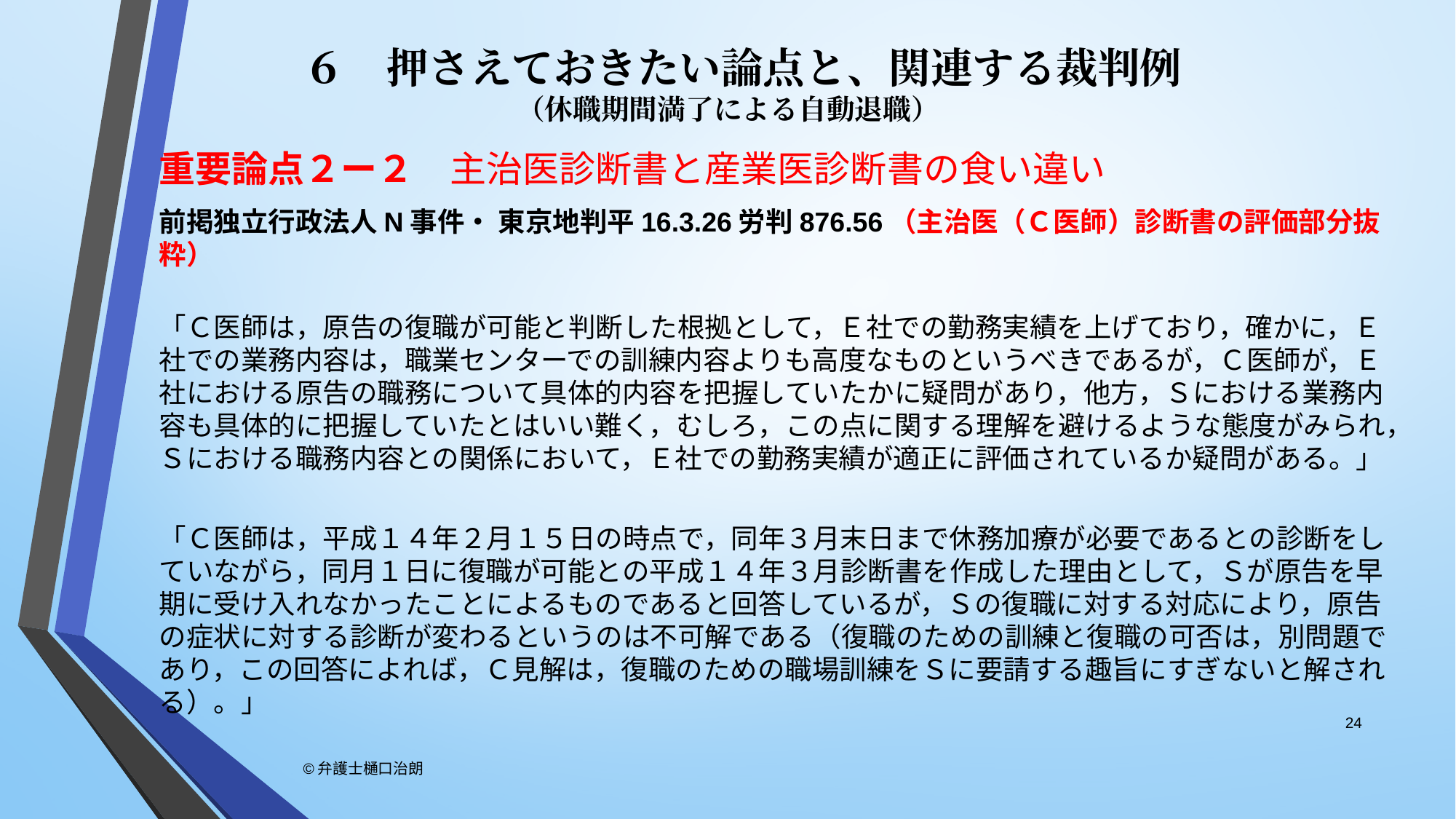

# ６　押さえておきたい論点と、関連する裁判例 （休職期間満了による自動退職）
重要論点２ー２　主治医診断書と産業医診断書の食い違い
前掲独立行政法人N事件・ 東京地判平16.3.26労判876.56（主治医（Ｃ医師）診断書の評価部分抜粋）
「Ｃ医師は，原告の復職が可能と判断した根拠として，Ｅ社での勤務実績を上げており，確かに，Ｅ社での業務内容は，職業センターでの訓練内容よりも高度なものというべきであるが，Ｃ医師が，Ｅ社における原告の職務について具体的内容を把握していたかに疑問があり，他方，Ｓにおける業務内容も具体的に把握していたとはいい難く，むしろ，この点に関する理解を避けるような態度がみられ，Ｓにおける職務内容との関係において，Ｅ社での勤務実績が適正に評価されているか疑問がある。」
「Ｃ医師は，平成１４年２月１５日の時点で，同年３月末日まで休務加療が必要であるとの診断をしていながら，同月１日に復職が可能との平成１４年３月診断書を作成した理由として，Ｓが原告を早期に受け入れなかったことによるものであると回答しているが，Ｓの復職に対する対応により，原告の症状に対する診断が変わるというのは不可解である（復職のための訓練と復職の可否は，別問題であり，この回答によれば，Ｃ見解は，復職のための職場訓練をＳに要請する趣旨にすぎないと解される）。」
24
©弁護士樋口治朗